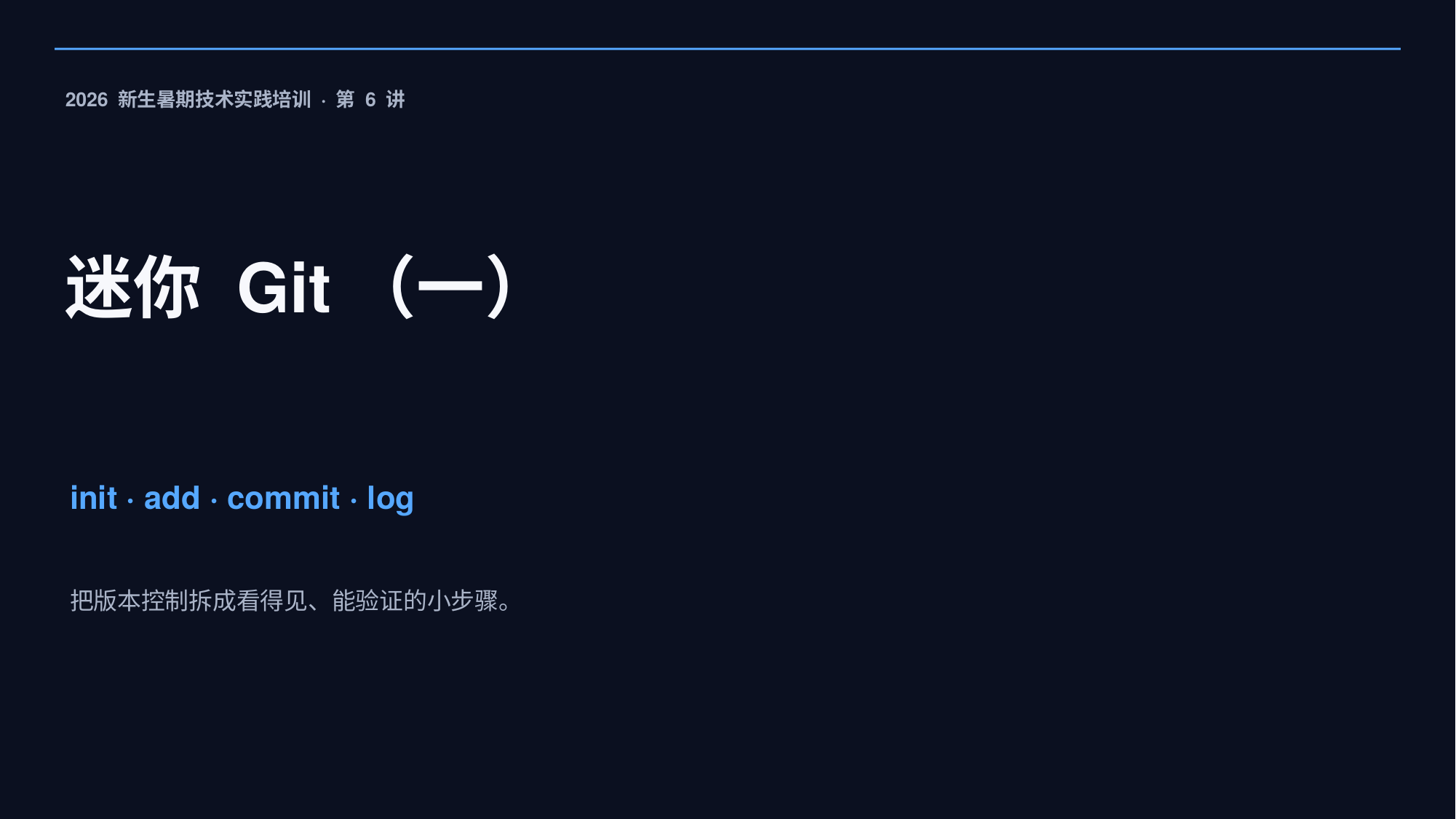

2026 新生暑期技术实践培训 · 第 6 讲
迷你 Git（一）
init · add · commit · log
把版本控制拆成看得见、能验证的小步骤。